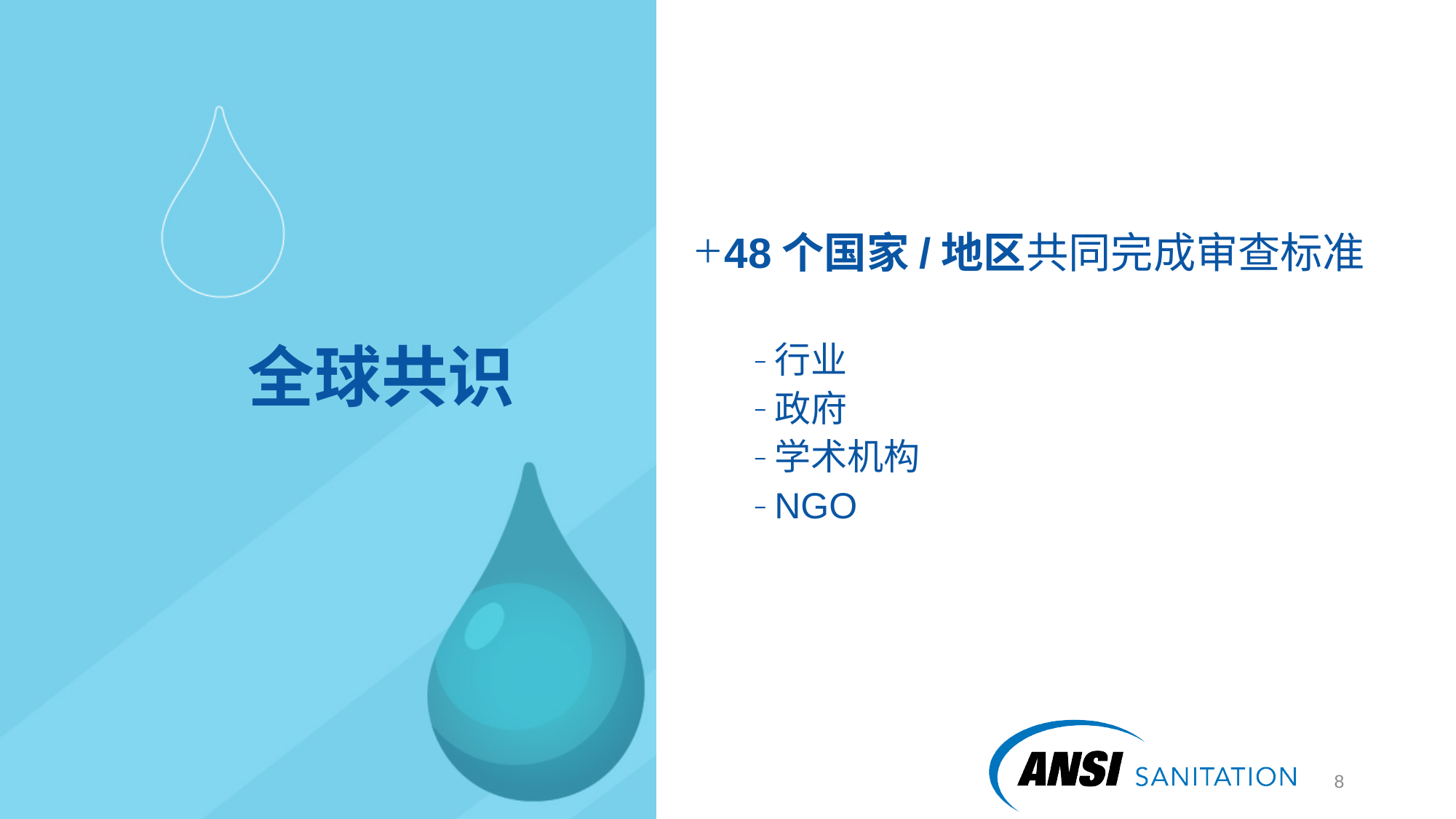

48个国家/地区共同完成审查标准

行业
政府
学术机构
NGO

# 全球共识
8